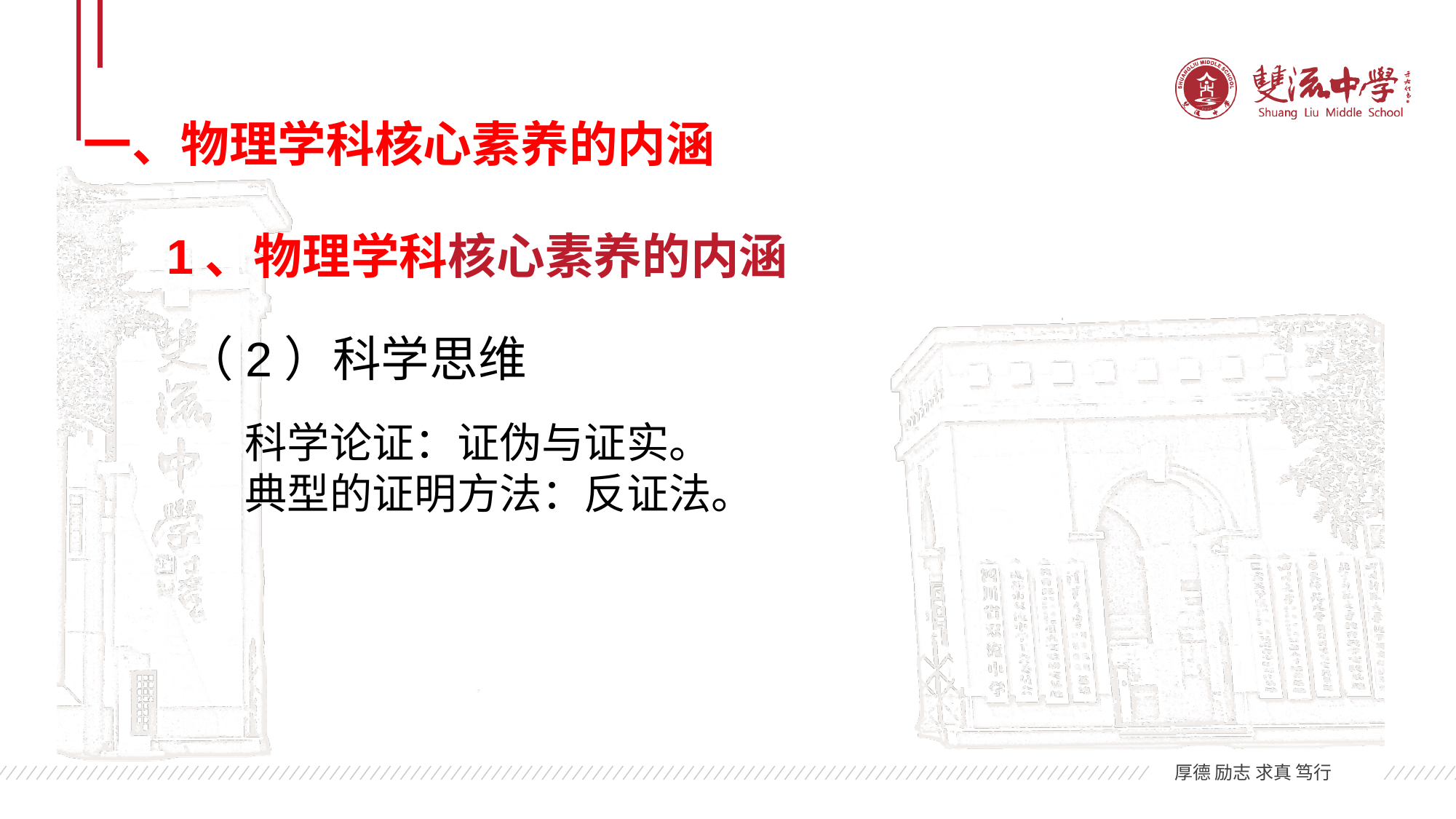

一、物理学科核心素养的内涵
1、物理学科核心素养的内涵
（2）科学思维
科学论证：证伪与证实。
典型的证明方法：反证法。